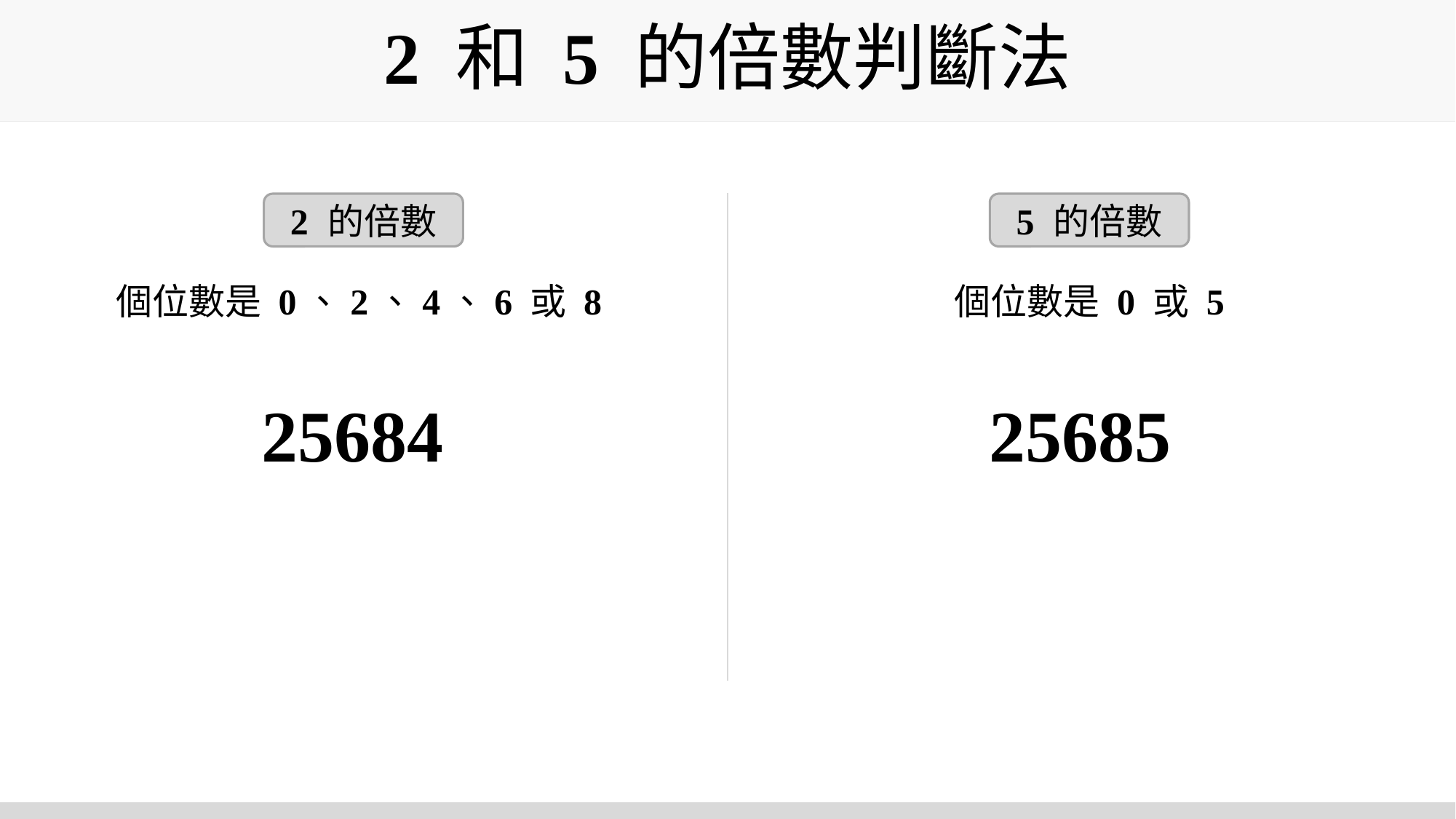

# 2 和 5 的倍數判斷法
2 的倍數
5 的倍數
個位數是 0 或 5
個位數是 0、2、4、6 或 8
25684
25685